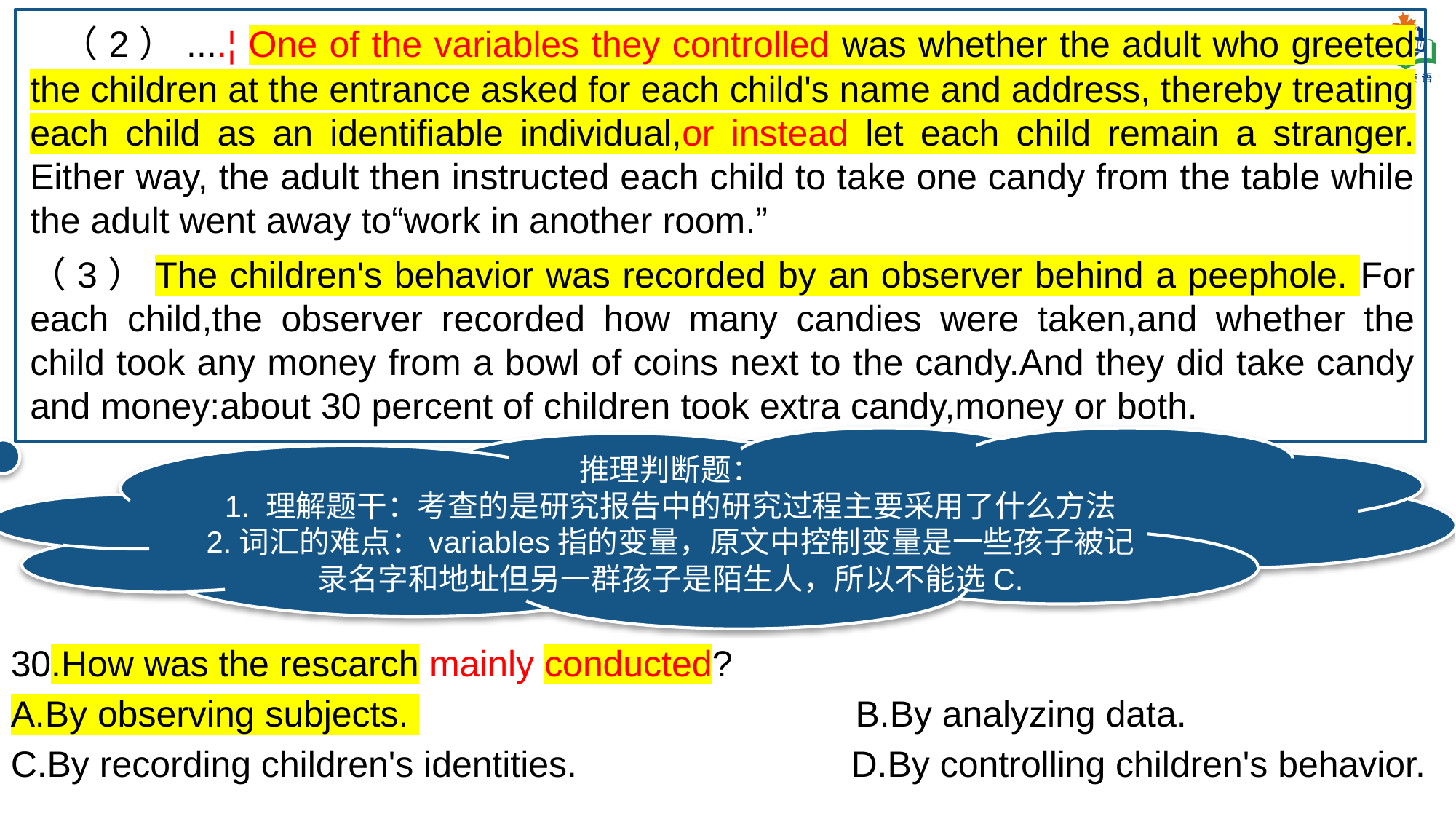

（2）....¦ One of the variables they controlled was whether the adult who greeted the children at the entrance asked for each child's name and address, thereby treating each child as an identifiable individual,or instead let each child remain a stranger. Either way, the adult then instructed each child to take one candy from the table while the adult went away to“work in another room.”
（3）The children's behavior was recorded by an observer behind a peephole. For each child,the observer recorded how many candies were taken,and whether the child took any money from a bowl of coins next to the candy.And they did take candy and money:about 30 percent of children took extra candy,money or both.
推理判断题：
1. 理解题干：考查的是研究报告中的研究过程主要采用了什么方法
2.词汇的难点：variables指的变量，原文中控制变量是一些孩子被记录名字和地址但另一群孩子是陌生人，所以不能选C.
30.How was the rescarch mainly conducted?
A.By observing subjects.                                            B.By analyzing data.
C.By recording children's identities.                           D.By controlling children's behavior.